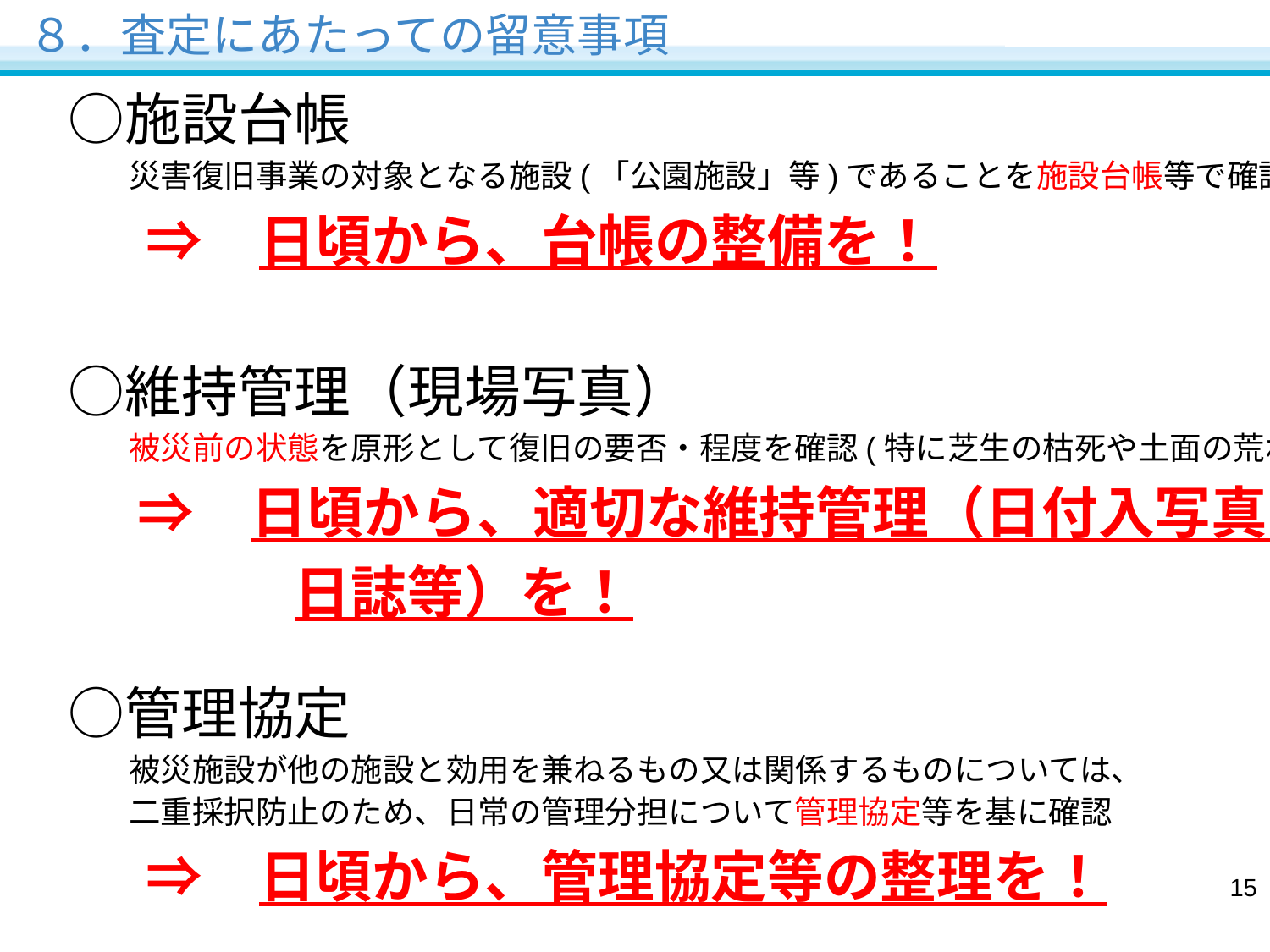

８．査定にあたっての留意事項

　○施設台帳
　  　　 災害復旧事業の対象となる施設(「公園施設」等)であることを施設台帳等で確認
　　　　 ⇒　日頃から、台帳の整備を！

　○維持管理（現場写真）
　 　　  被災前の状態を原形として復旧の要否・程度を確認(特に芝生の枯死や土面の荒れ等)
　　 ⇒　日頃から、適切な維持管理（日付入写真・
　　　　　日誌等）を！

　○管理協定
　  　　 被災施設が他の施設と効用を兼ねるもの又は関係するものについては、
　  　　 二重採択防止のため、日常の管理分担について管理協定等を基に確認
　　 　　⇒　日頃から、管理協定等の整理を！
15